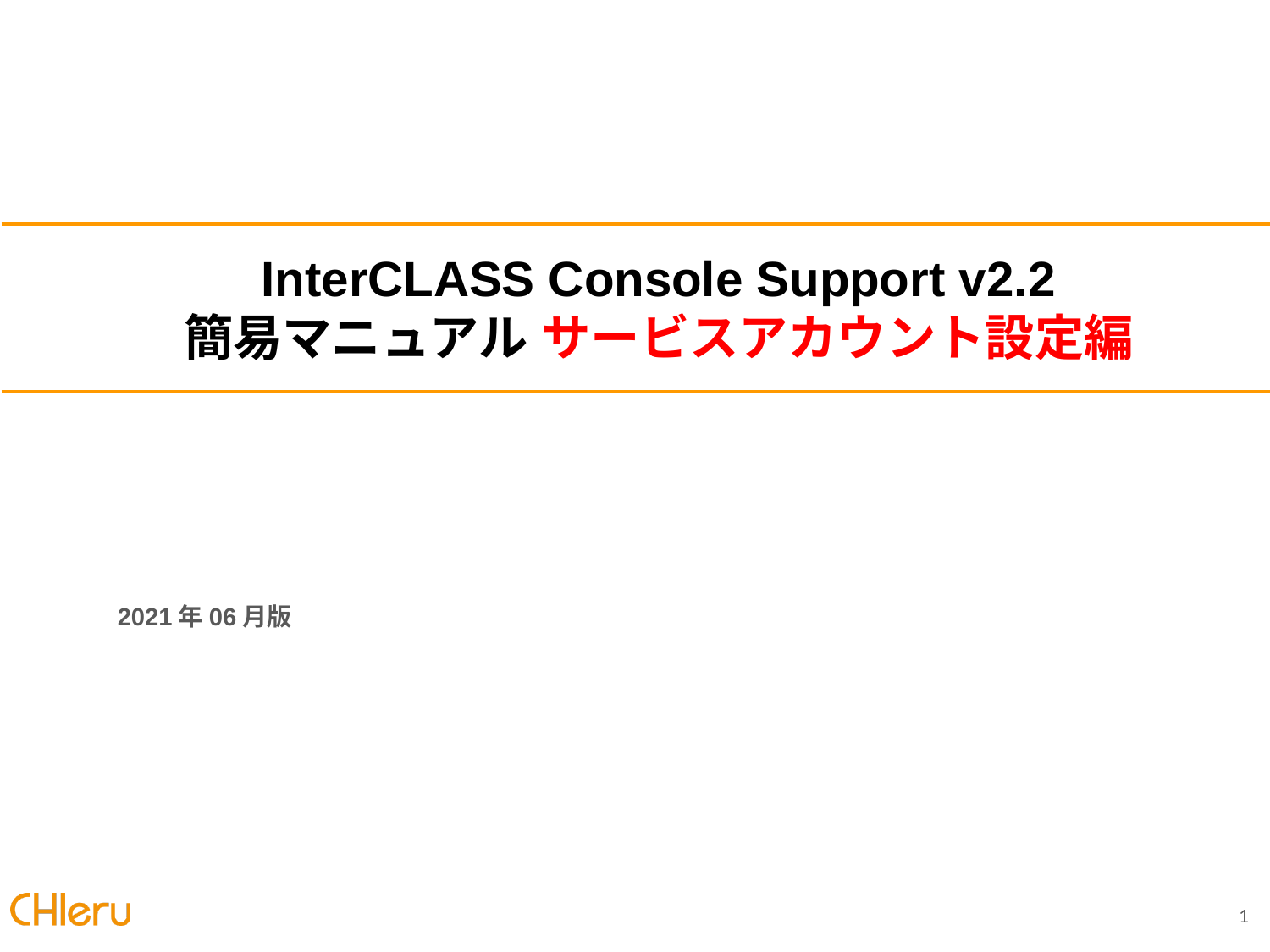

# InterCLASS Console Support v2.2
簡易マニュアル サービスアカウント設定編
2021年06月版
1